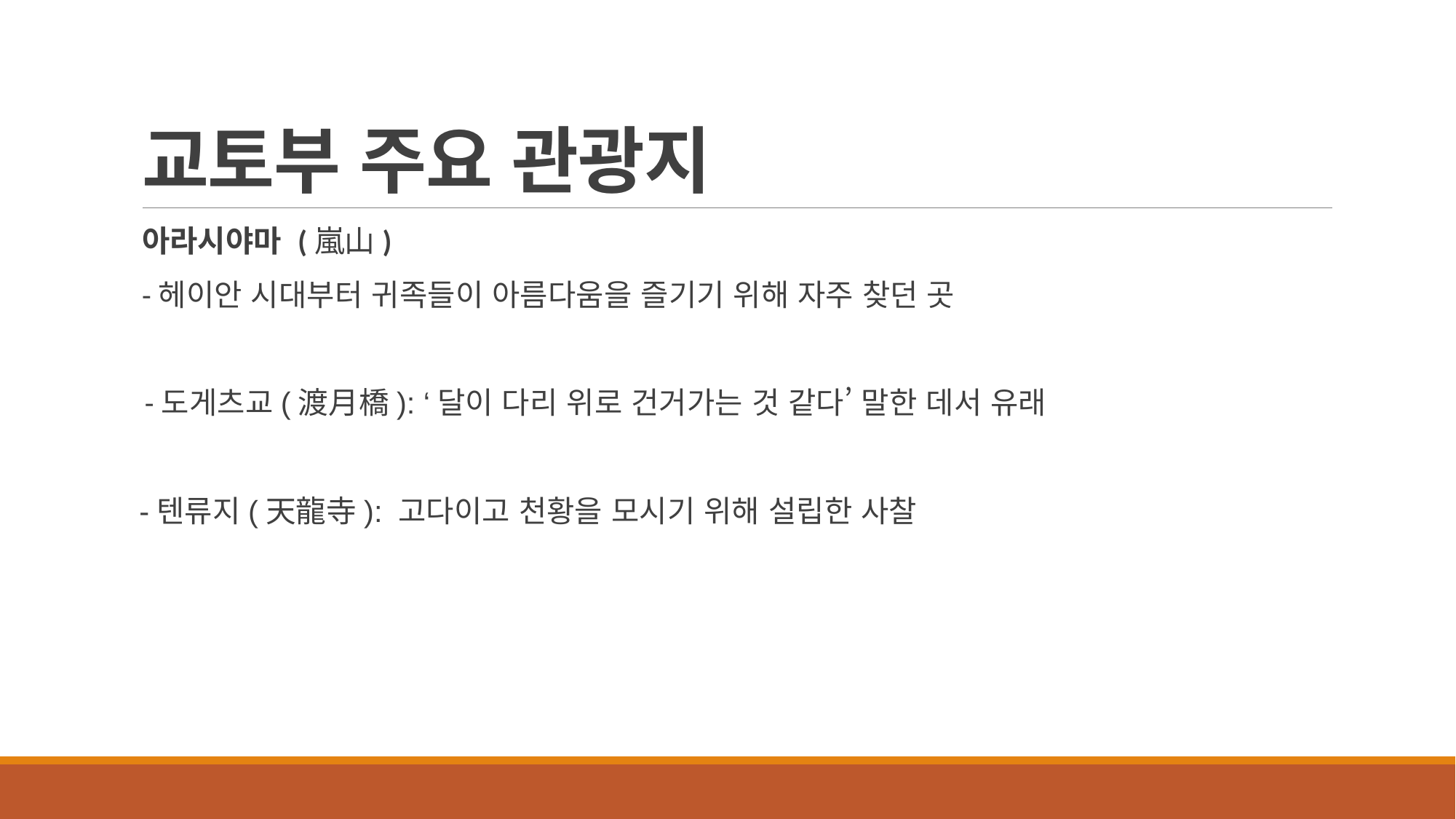

# 교토부 주요 관광지
아라시야마 (嵐山)
-헤이안 시대부터 귀족들이 아름다움을 즐기기 위해 자주 찾던 곳

  -도게츠교(渡月橋): ‘달이 다리 위로 건거가는 것 같다’ 말한 데서 유래

 -텐류지(天龍寺): 고다이고 천황을 모시기 위해 설립한 사찰